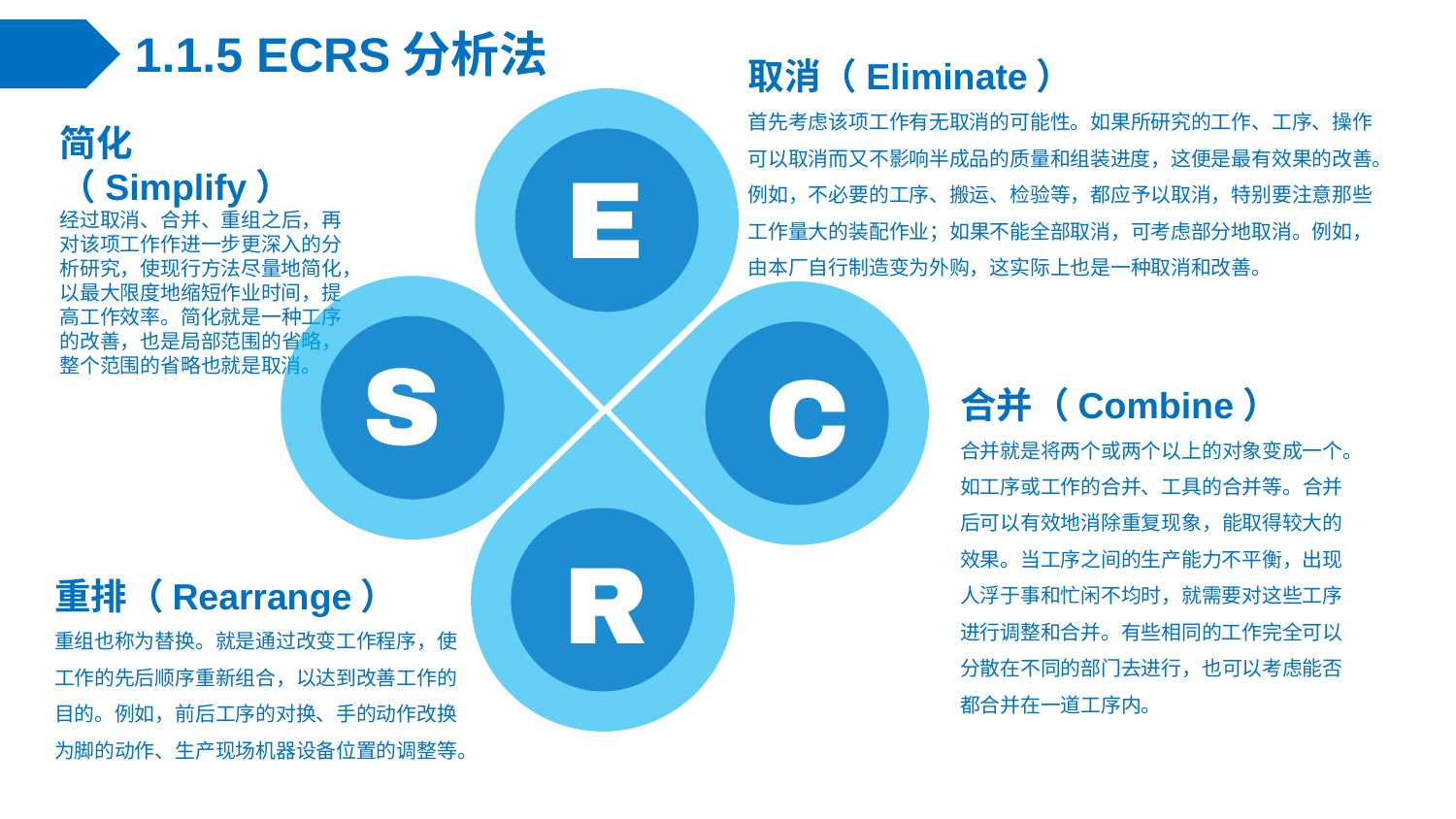

# 1.1.5 ECRS分析法
取消（Eliminate）
首先考虑该项工作有无取消的可能性。如果所研究的工作、工序、操作可以取消而又不影响半成品的质量和组装进度，这便是最有效果的改善。例如，不必要的工序、搬运、检验等，都应予以取消，特别要注意那些工作量大的装配作业；如果不能全部取消，可考虑部分地取消。例如，由本厂自行制造变为外购，这实际上也是一种取消和改善。

简化（Simplify）
经过取消、合并、重组之后，再对该项工作作进一步更深入的分析研究，使现行方法尽量地简化，以最大限度地缩短作业时间，提高工作效率。简化就是一种工序的改善，也是局部范围的省略，整个范围的省略也就是取消。
E
S
C
合并（Combine）
合并就是将两个或两个以上的对象变成一个。如工序或工作的合并、工具的合并等。合并后可以有效地消除重复现象，能取得较大的效果。当工序之间的生产能力不平衡，出现人浮于事和忙闲不均时，就需要对这些工序进行调整和合并。有些相同的工作完全可以分散在不同的部门去进行，也可以考虑能否都合并在一道工序内。
R
重排（Rearrange）
重组也称为替换。就是通过改变工作程序，使工作的先后顺序重新组合，以达到改善工作的目的。例如，前后工序的对换、手的动作改换为脚的动作、生产现场机器设备位置的调整等。